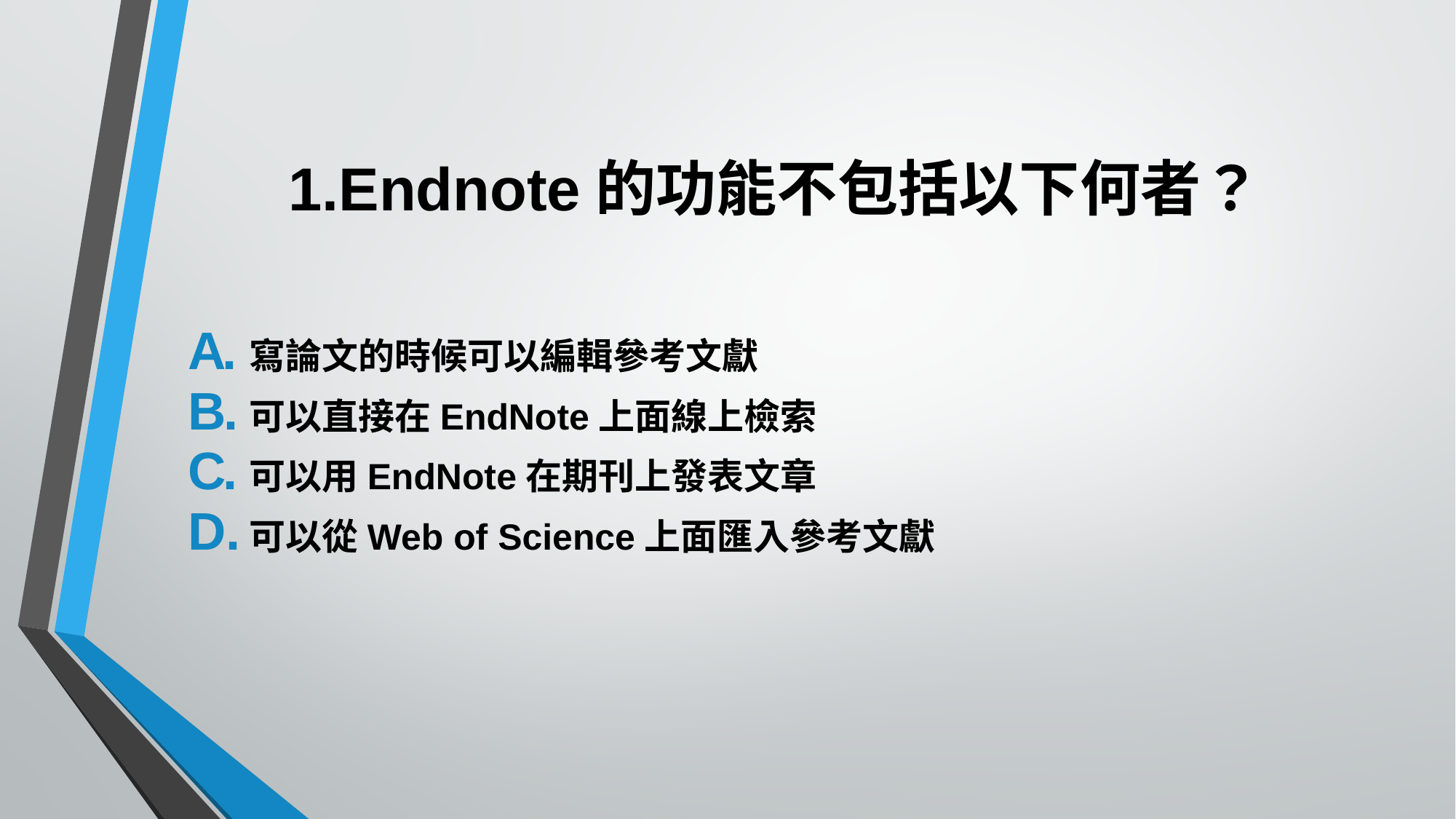

# 1.Endnote的功能不包括以下何者？
寫論文的時候可以編輯參考文獻
可以直接在EndNote上面線上檢索
可以用EndNote在期刊上發表文章
可以從Web of Science上面匯入參考文獻